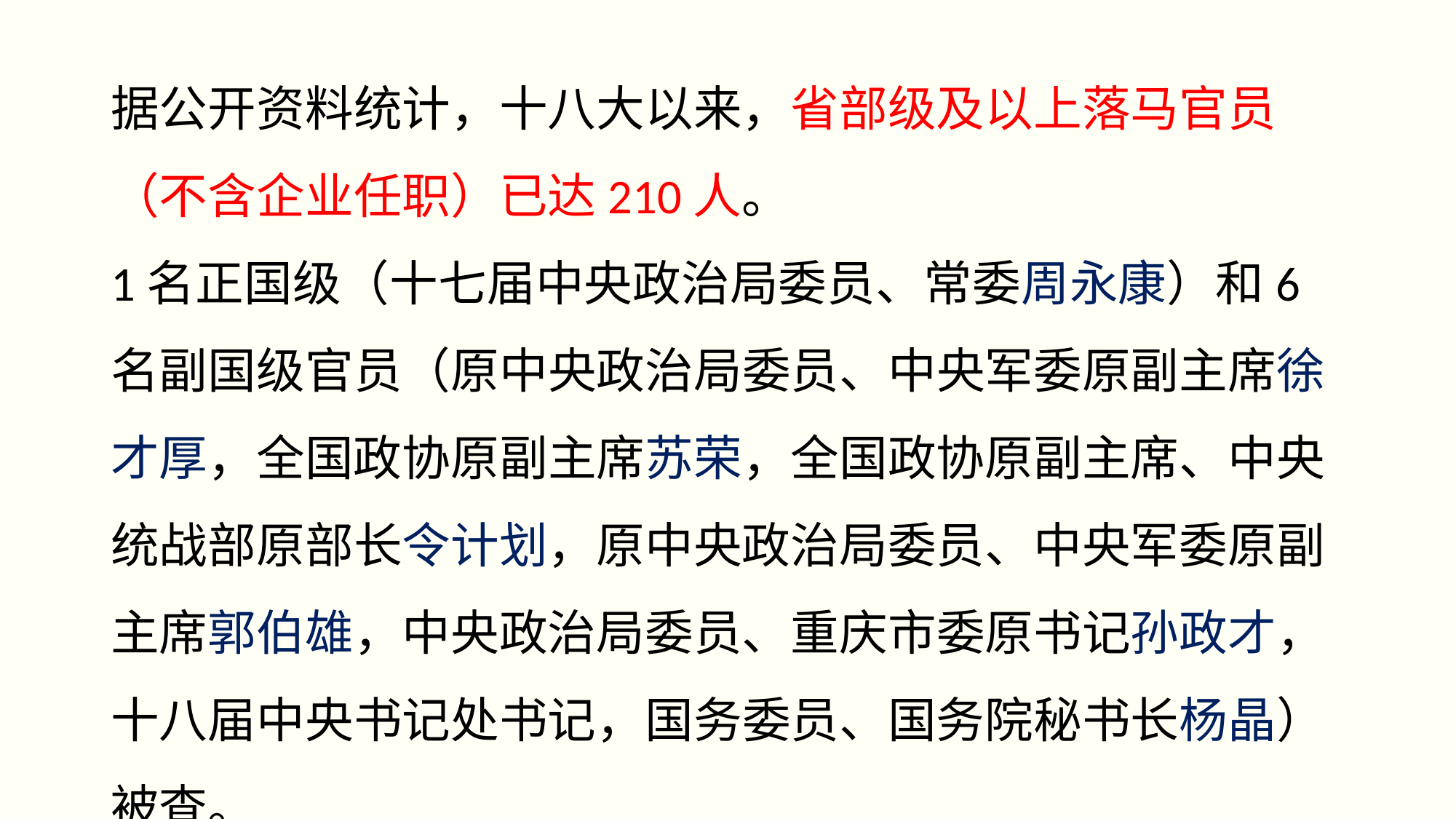

# 据公开资料统计，十八大以来，省部级及以上落马官员（不含企业任职）已达210人。 1名正国级（十七届中央政治局委员、常委周永康）和6名副国级官员（原中央政治局委员、中央军委原副主席徐才厚，全国政协原副主席苏荣，全国政协原副主席、中央统战部原部长令计划，原中央政治局委员、中央军委原副主席郭伯雄，中央政治局委员、重庆市委原书记孙政才，十八届中央书记处书记，国务委员、国务院秘书长杨晶）被查。